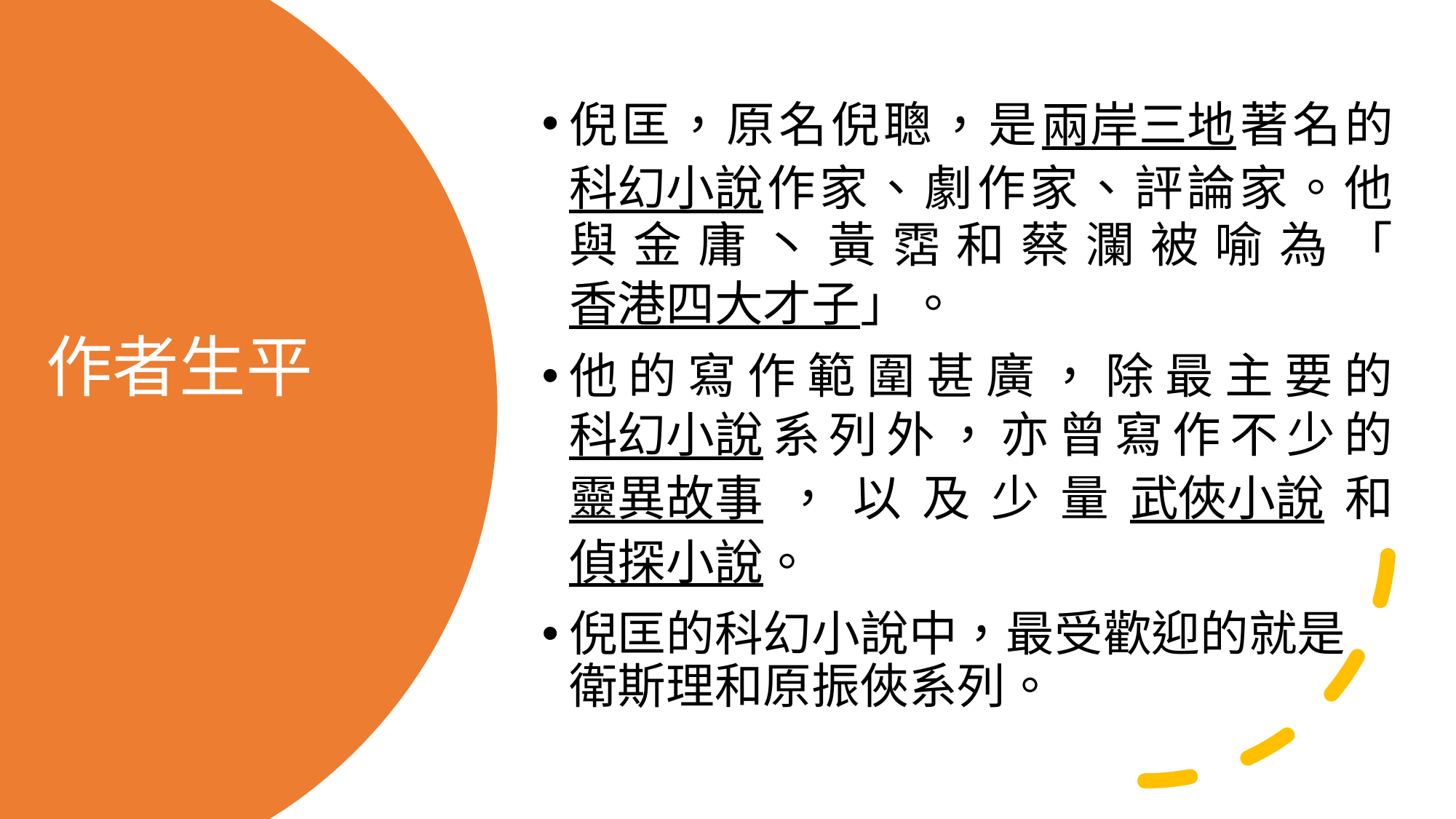

倪匡，原名倪聰，是兩岸三地著名的科幻小說作家、劇作家、評論家。他與金庸丶黃霑和蔡瀾被喻為「香港四大才子」。
他的寫作範圍甚廣，除最主要的科幻小說系列外，亦曾寫作不少的靈異故事，以及少量武俠小說和偵探小說。
倪匡的科幻小說中，最受歡迎的就是衛斯理和原振俠系列。
# 作者生平